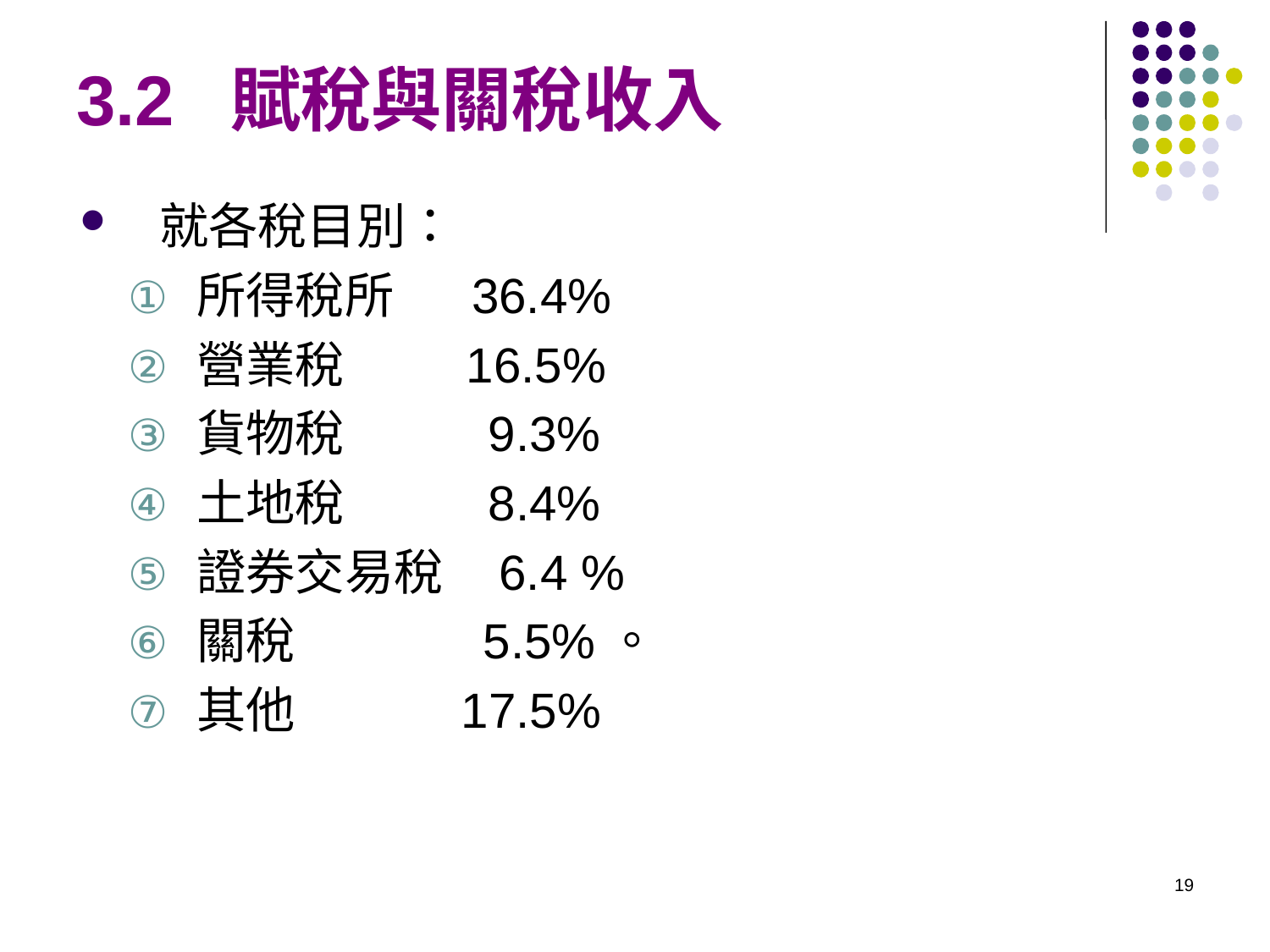

# 3.2  賦稅與關稅收入
就各稅目別：
所得稅所      36.4%
營業稅          16.5%
貨物稅            9.3%
土地稅            8.4%
證券交易稅    6.4 %
關稅                5.5%。
其他              17.5%
19